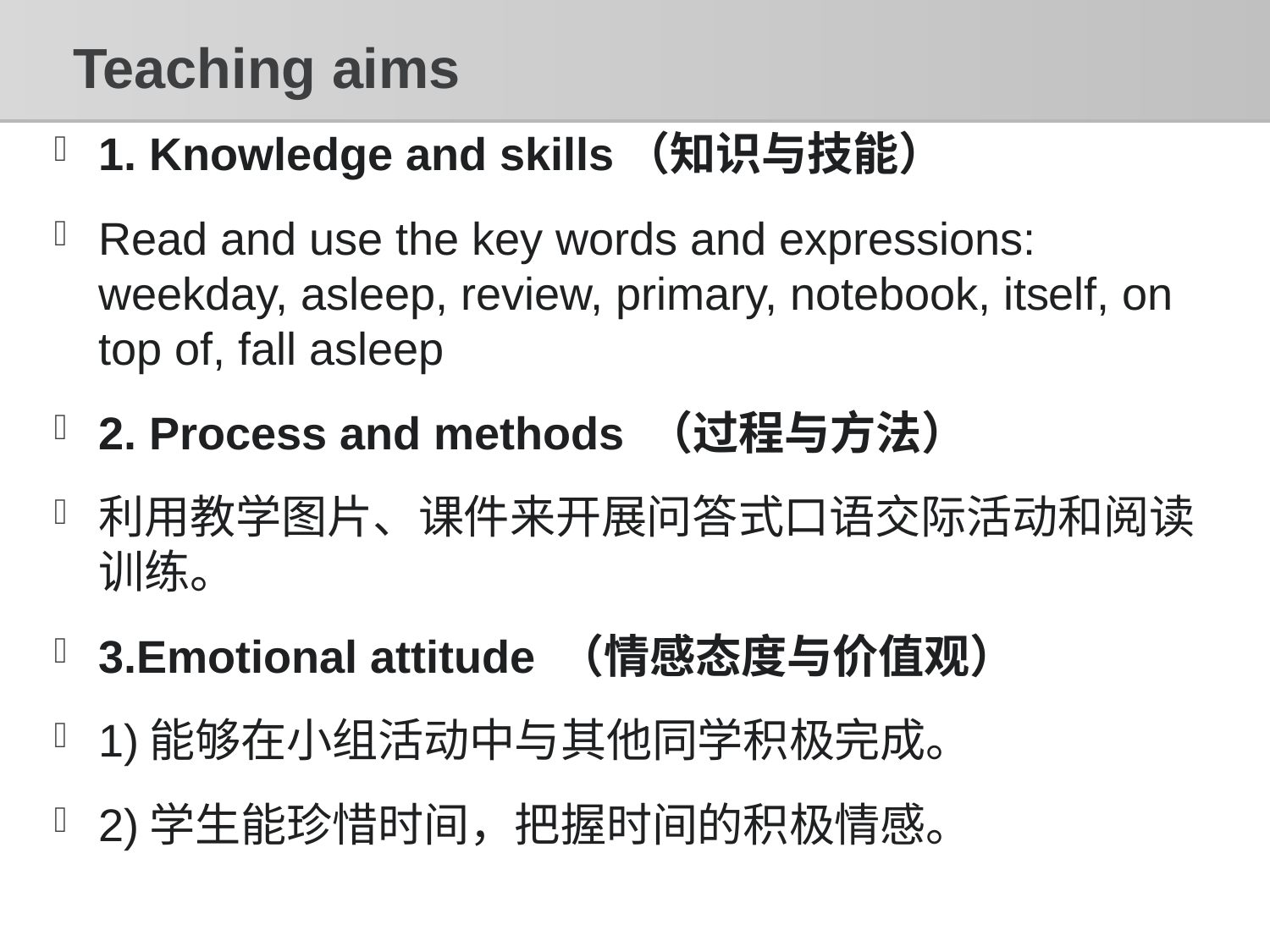

# Teaching aims
1. Knowledge and skills（知识与技能）
Read and use the key words and expressions: weekday, asleep, review, primary, notebook, itself, on top of, fall asleep
2. Process and methods （过程与方法）
利用教学图片、课件来开展问答式口语交际活动和阅读训练。
3.Emotional attitude （情感态度与价值观）
1)能够在小组活动中与其他同学积极完成。
2)学生能珍惜时间，把握时间的积极情感。